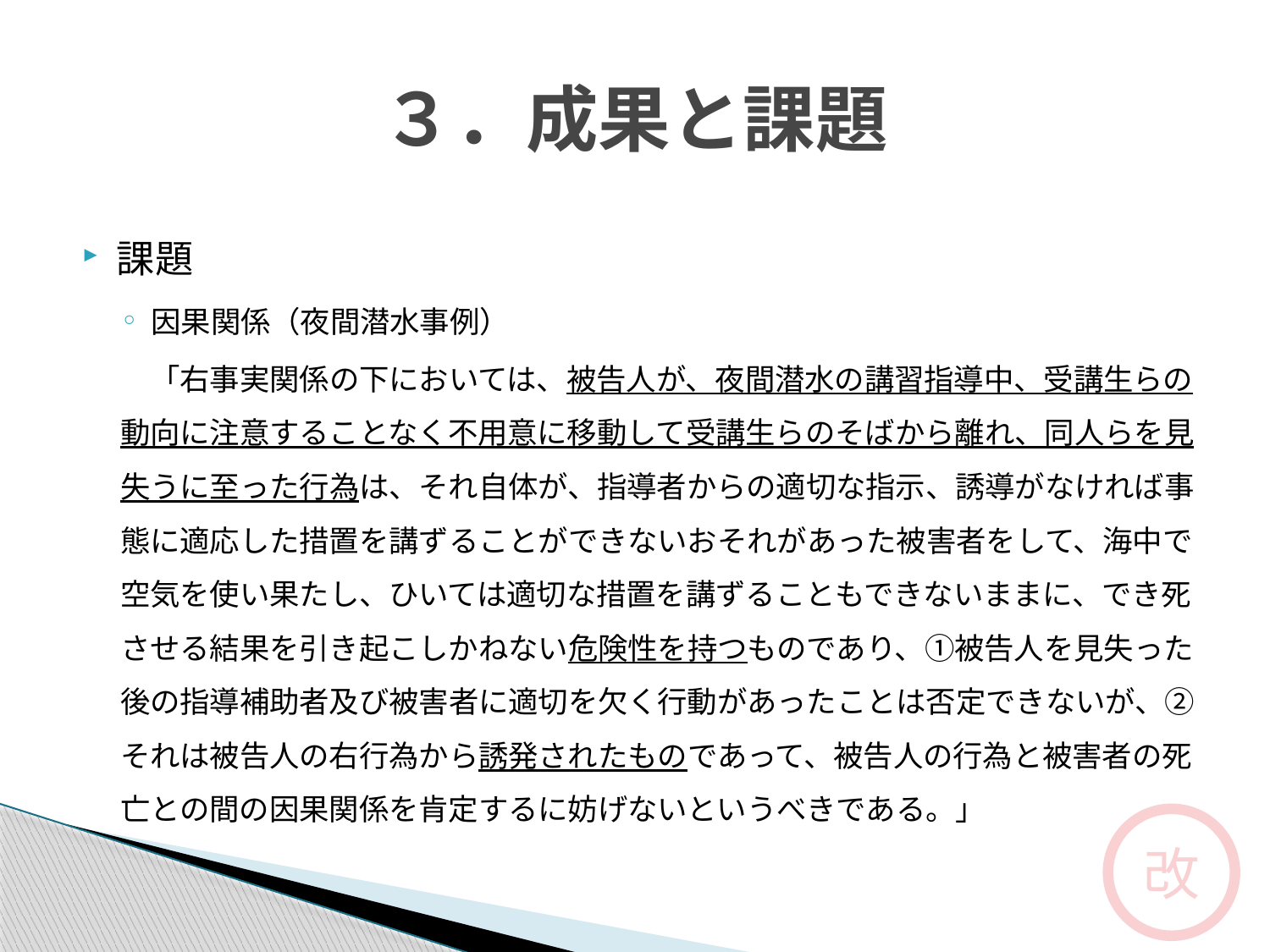

# ３．成果と課題
課題
因果関係（夜間潜水事例）
　「右事実関係の下においては、被告人が、夜間潜水の講習指導中、受講生らの動向に注意することなく不用意に移動して受講生らのそばから離れ、同人らを見失うに至った行為は、それ自体が、指導者からの適切な指示、誘導がなければ事態に適応した措置を講ずることができないおそれがあった被害者をして、海中で空気を使い果たし、ひいては適切な措置を講ずることもできないままに、でき死させる結果を引き起こしかねない危険性を持つものであり、①被告人を見失った後の指導補助者及び被害者に適切を欠く行動があったことは否定できないが、②それは被告人の右行為から誘発されたものであって、被告人の行為と被害者の死亡との間の因果関係を肯定するに妨げないというべきである。」
改